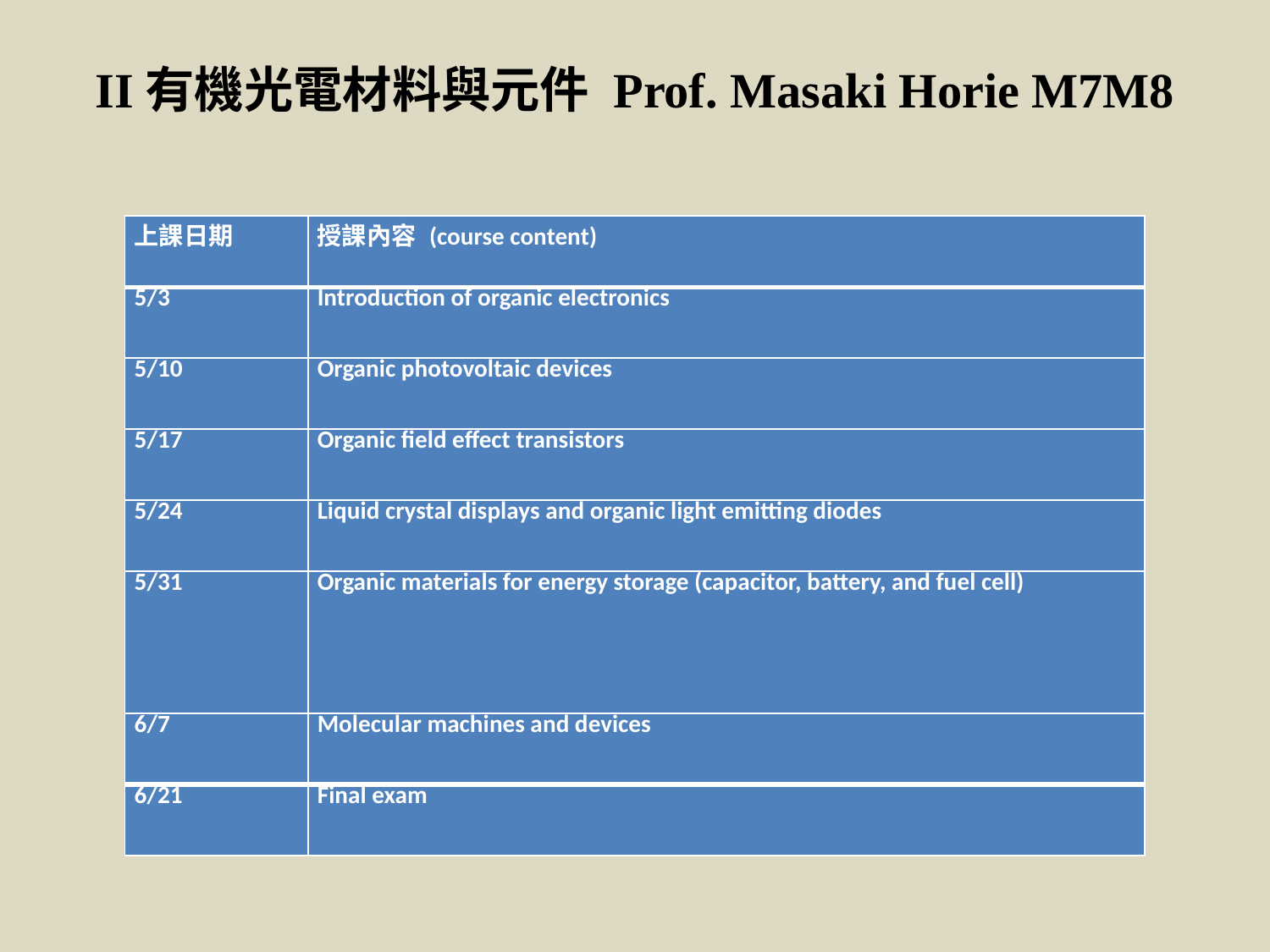

# II有機光電材料與元件 Prof. Masaki Horie M7M8
| 上課日期 | 授課內容 (course content) |
| --- | --- |
| 5/3 | Introduction of organic electronics |
| 5/10 | Organic photovoltaic devices |
| 5/17 | Organic field effect transistors |
| 5/24 | Liquid crystal displays and organic light emitting diodes |
| 5/31 | Organic materials for energy storage (capacitor, battery, and fuel cell) |
| 6/7 | Molecular machines and devices |
| 6/21 | Final exam |